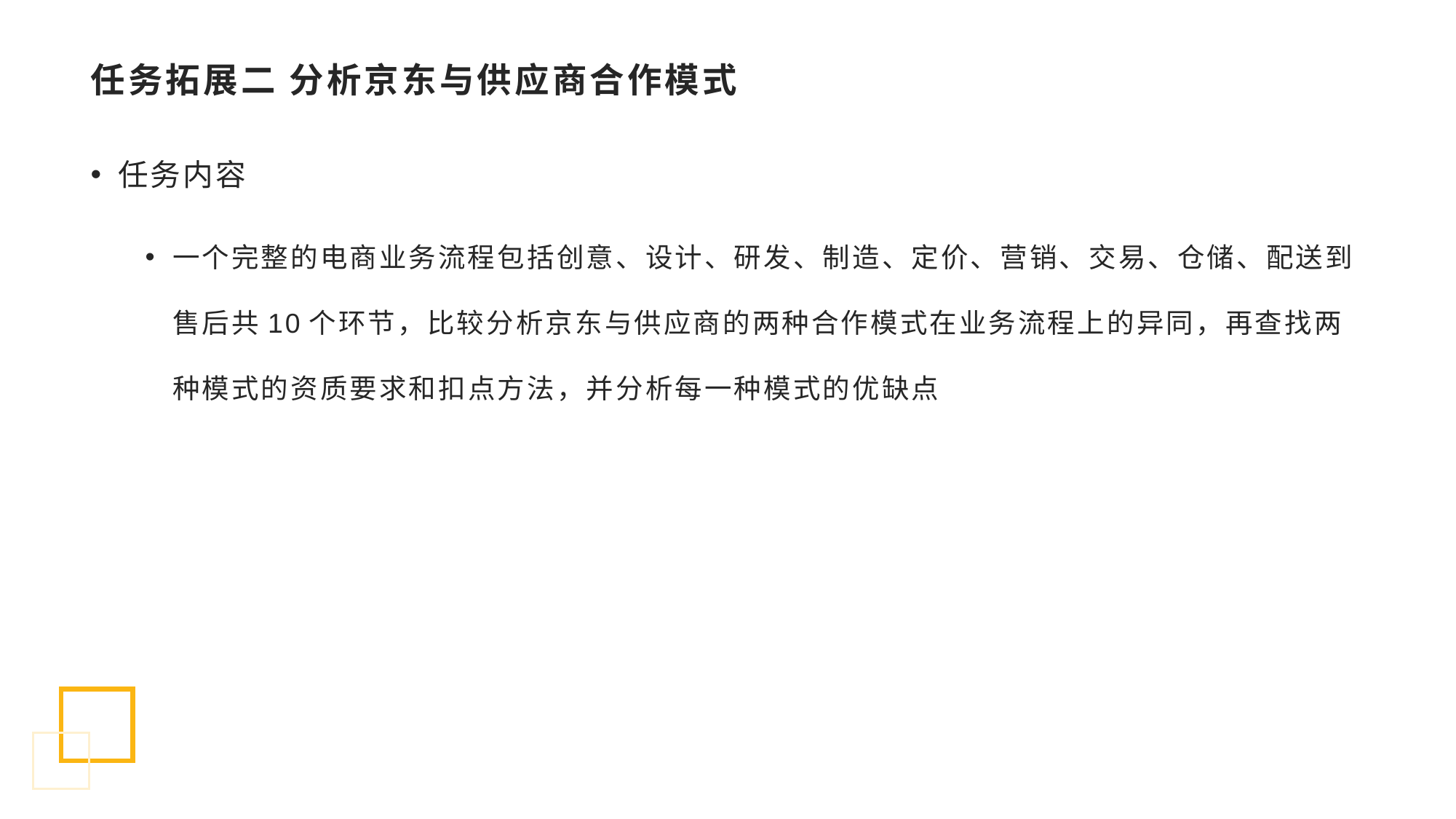

# 任务拓展二 分析京东与供应商合作模式
任务内容
一个完整的电商业务流程包括创意、设计、研发、制造、定价、营销、交易、仓储、配送到售后共10个环节，比较分析京东与供应商的两种合作模式在业务流程上的异同，再查找两种模式的资质要求和扣点方法，并分析每一种模式的优缺点